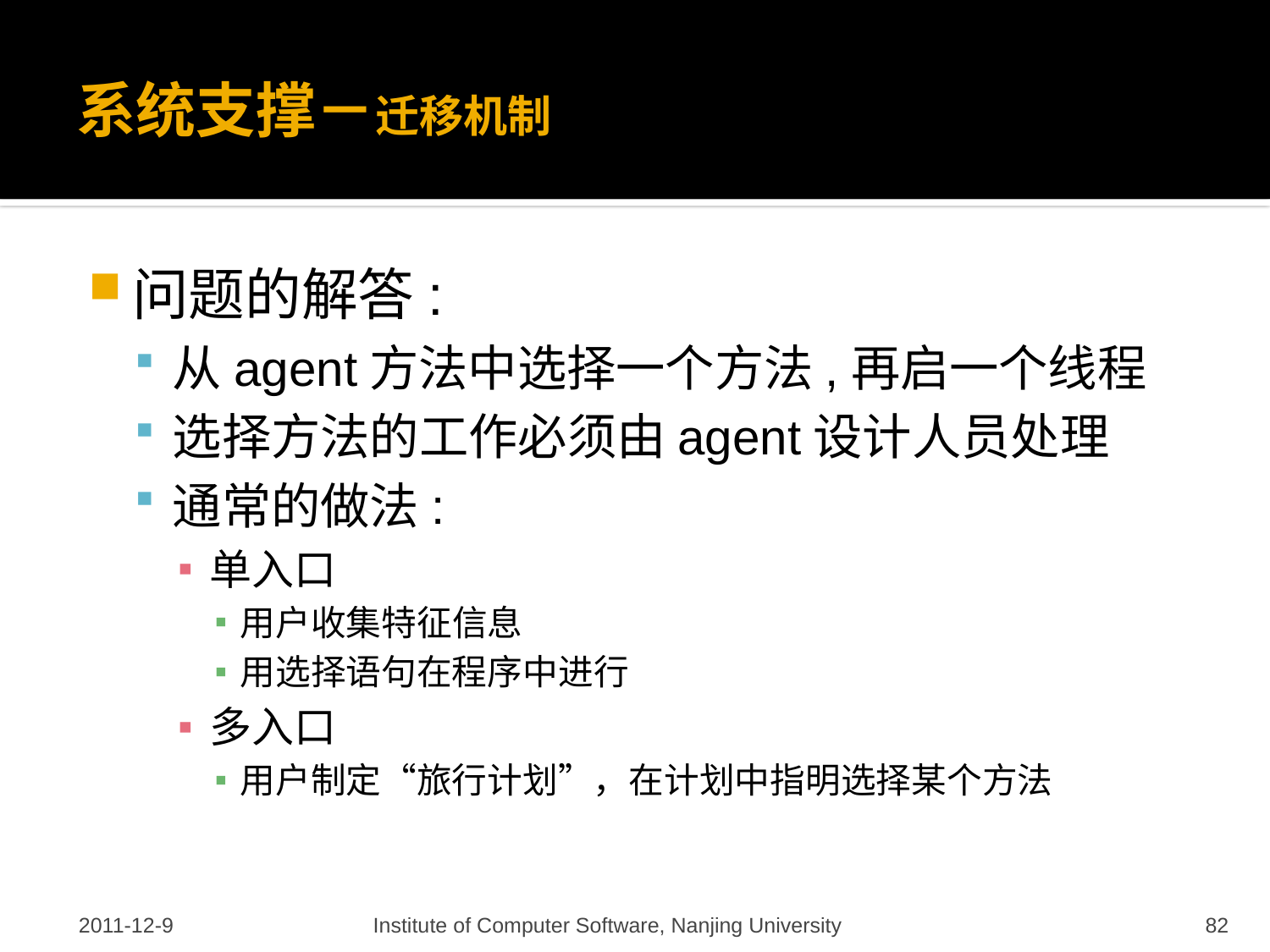

# 系统支撑－迁移机制
问题的解答:
从agent方法中选择一个方法,再启一个线程
选择方法的工作必须由agent设计人员处理
通常的做法:
单入口
用户收集特征信息
用选择语句在程序中进行
多入口
用户制定“旅行计划”，在计划中指明选择某个方法
2011-12-9
Institute of Computer Software, Nanjing University
82